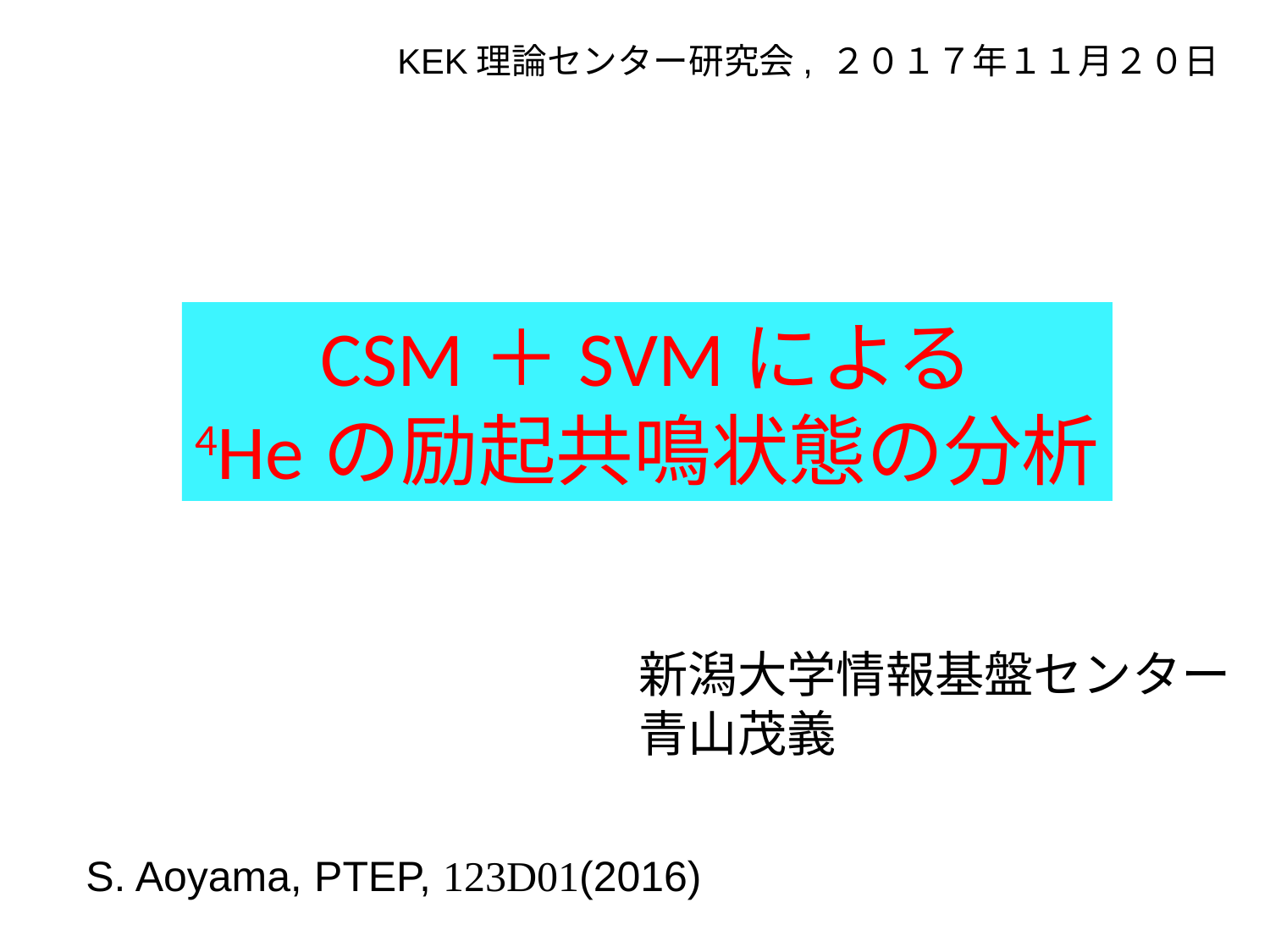

KEK理論センター研究会, ２０１７年１１月２０日
CSM＋SVMによる
4Heの励起共鳴状態の分析
新潟大学情報基盤センター
青山茂義
S. Aoyama, PTEP, 123D01(2016)